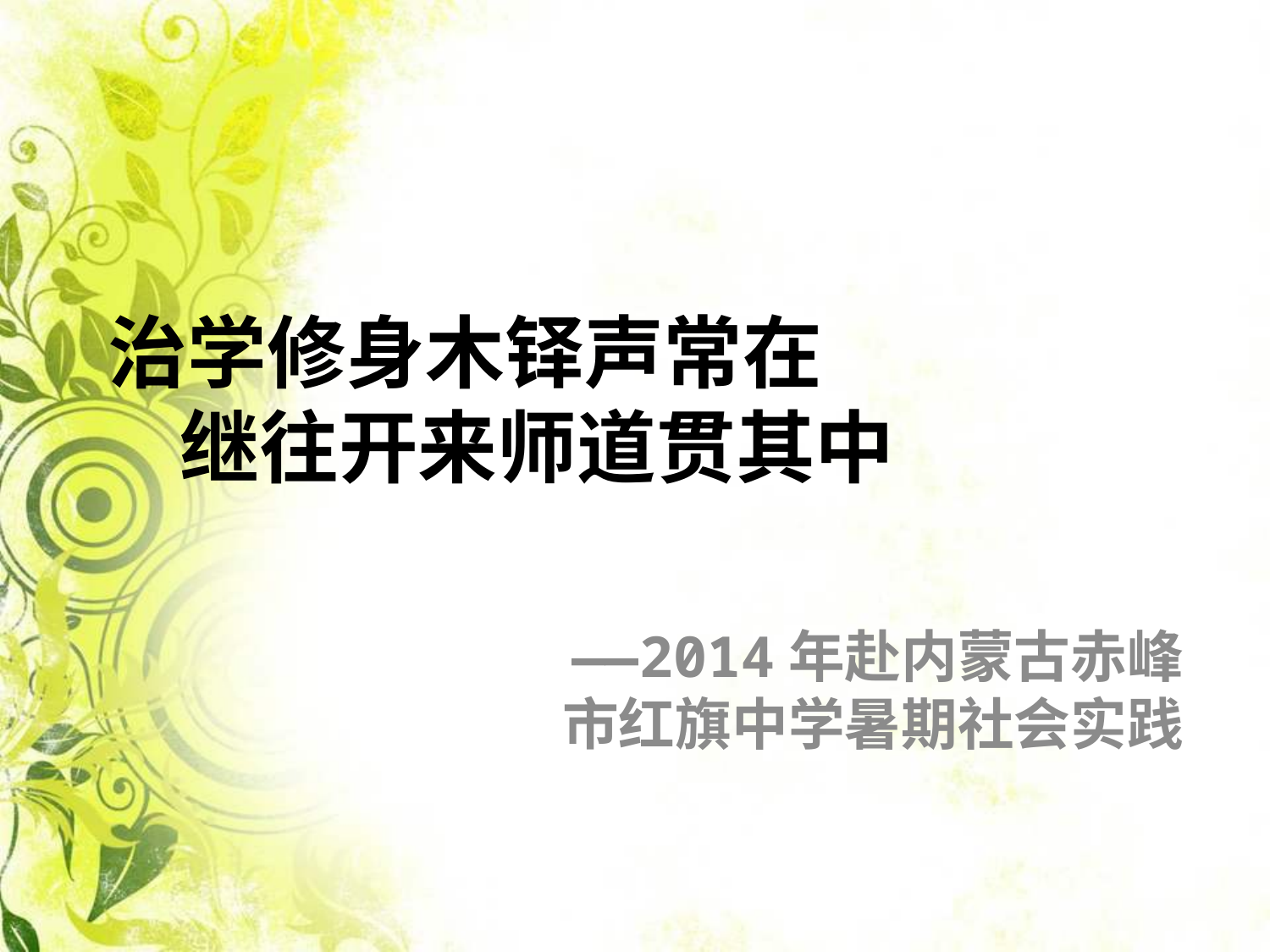

# 治学修身木铎声常在 继往开来师道贯其中
          ——2014年赴内蒙古赤峰市红旗中学暑期社会实践